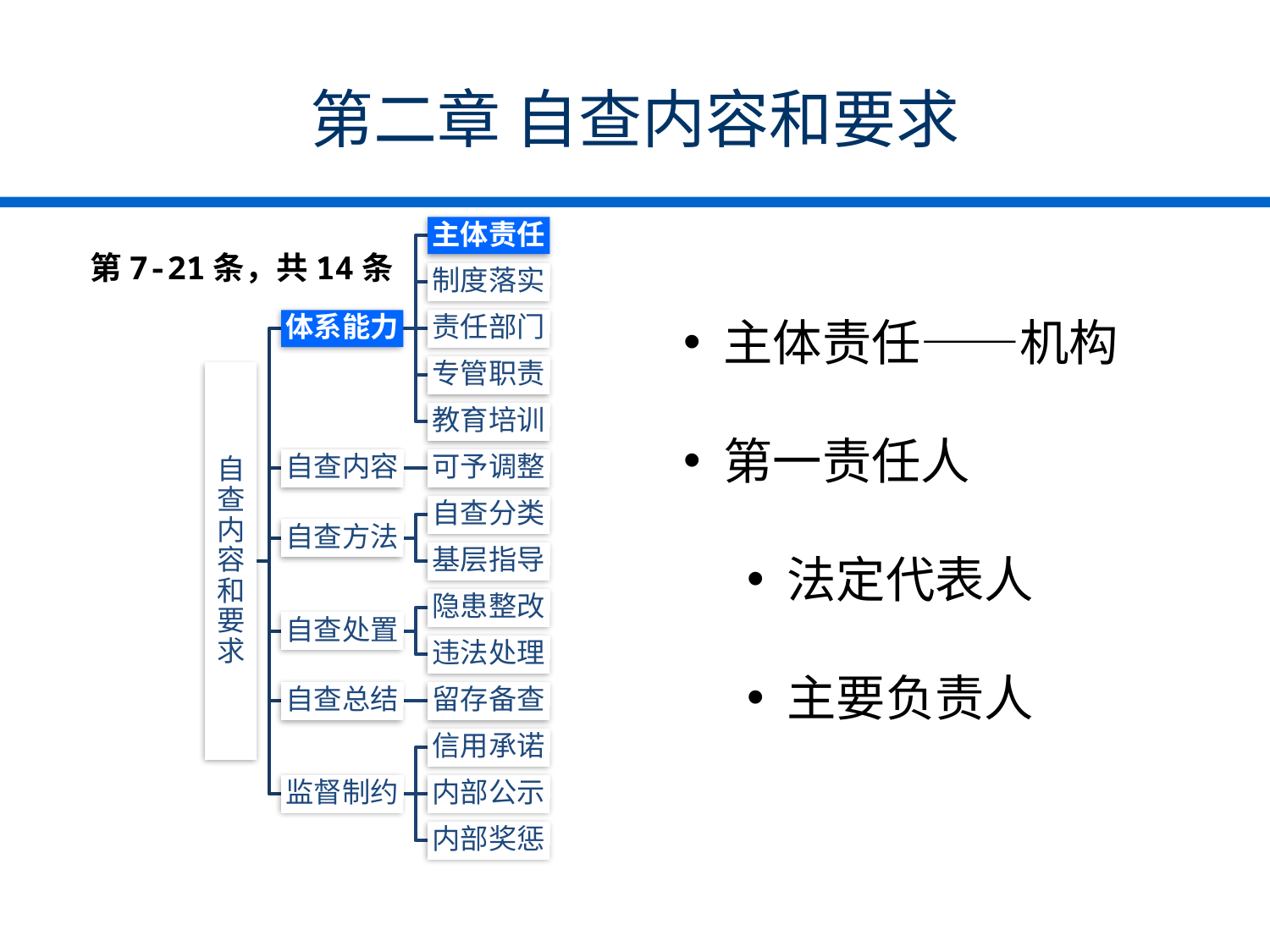

# 第二章 自查内容和要求

自查内容和要求
体系能力
主体责任
制度落实
责任部门
专管职责
教育培训
自查内容
可予调整
自查方法
自查分类
基层指导
自查处置
隐患整改
违法处理
自查总结
留存备查
监督制约
信用承诺
内部公示
内部奖惩
第7-21条，共14条
主体责任——机构
第一责任人
法定代表人
主要负责人